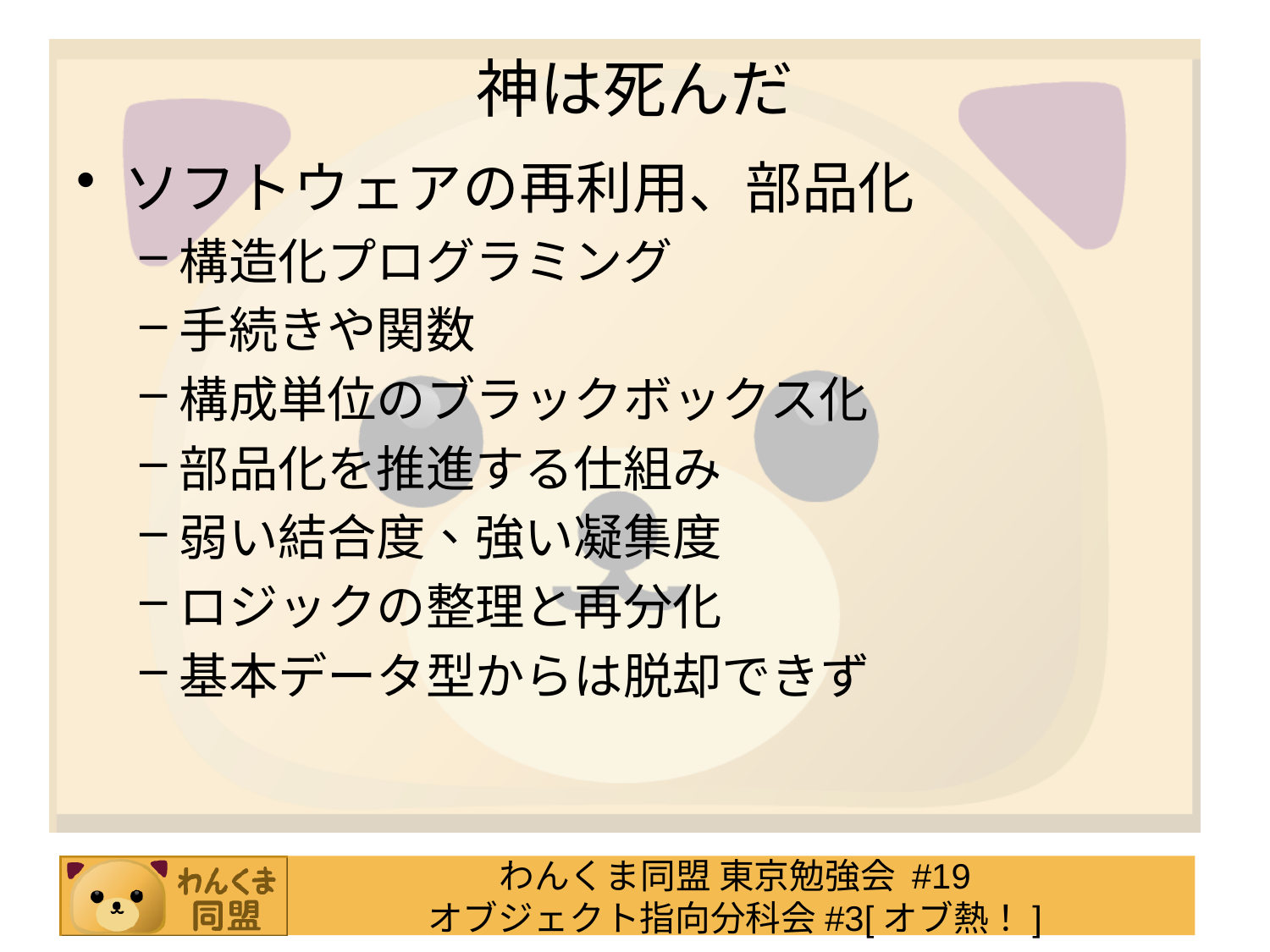

# 神は死んだ
ソフトウェアの再利用、部品化
構造化プログラミング
手続きや関数
構成単位のブラックボックス化
部品化を推進する仕組み
弱い結合度、強い凝集度
ロジックの整理と再分化
基本データ型からは脱却できず